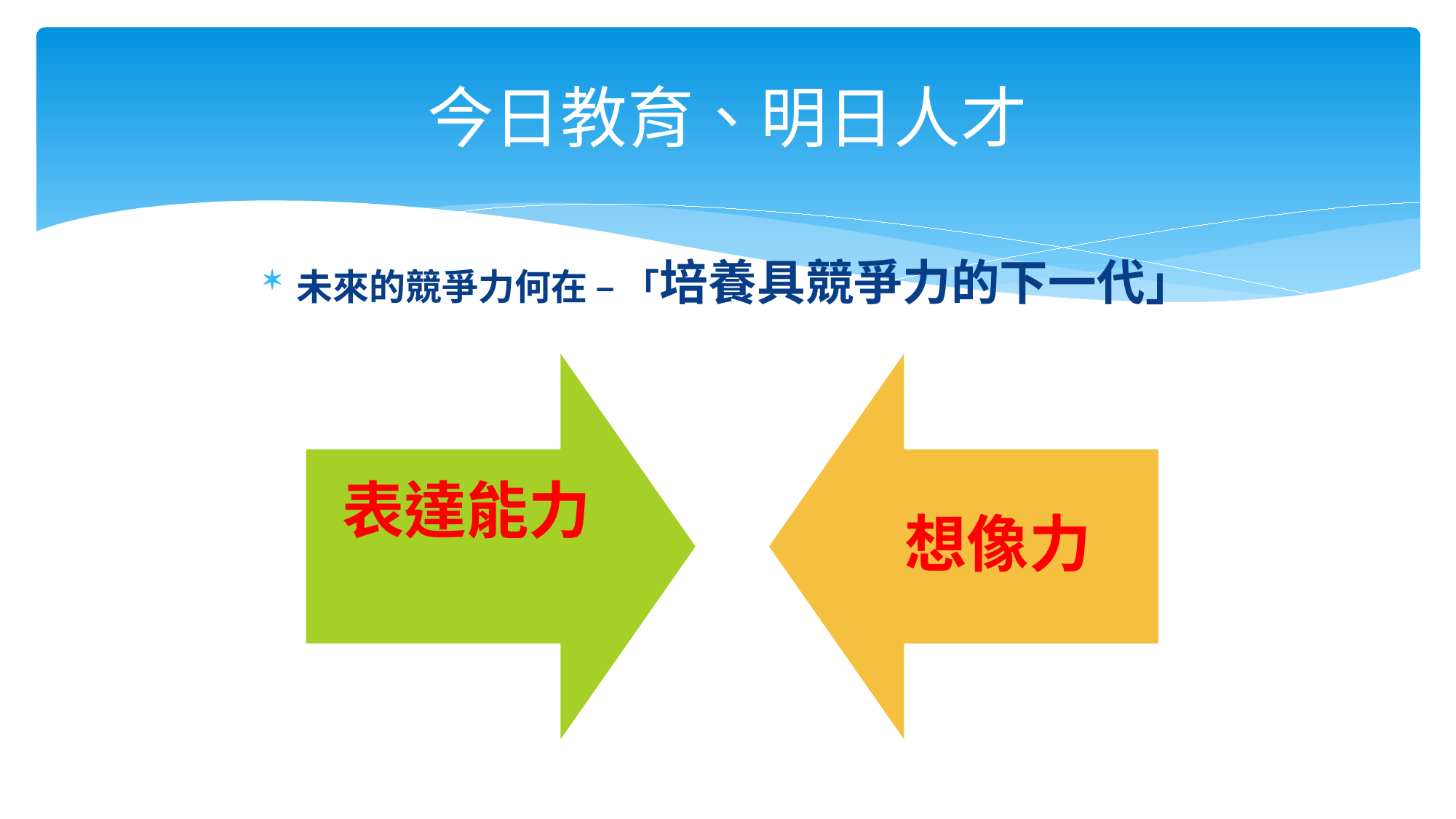

# 今日教育、明日人才
未來的競爭力何在 – 「培養具競爭力的下一代」
表達能力
想像力